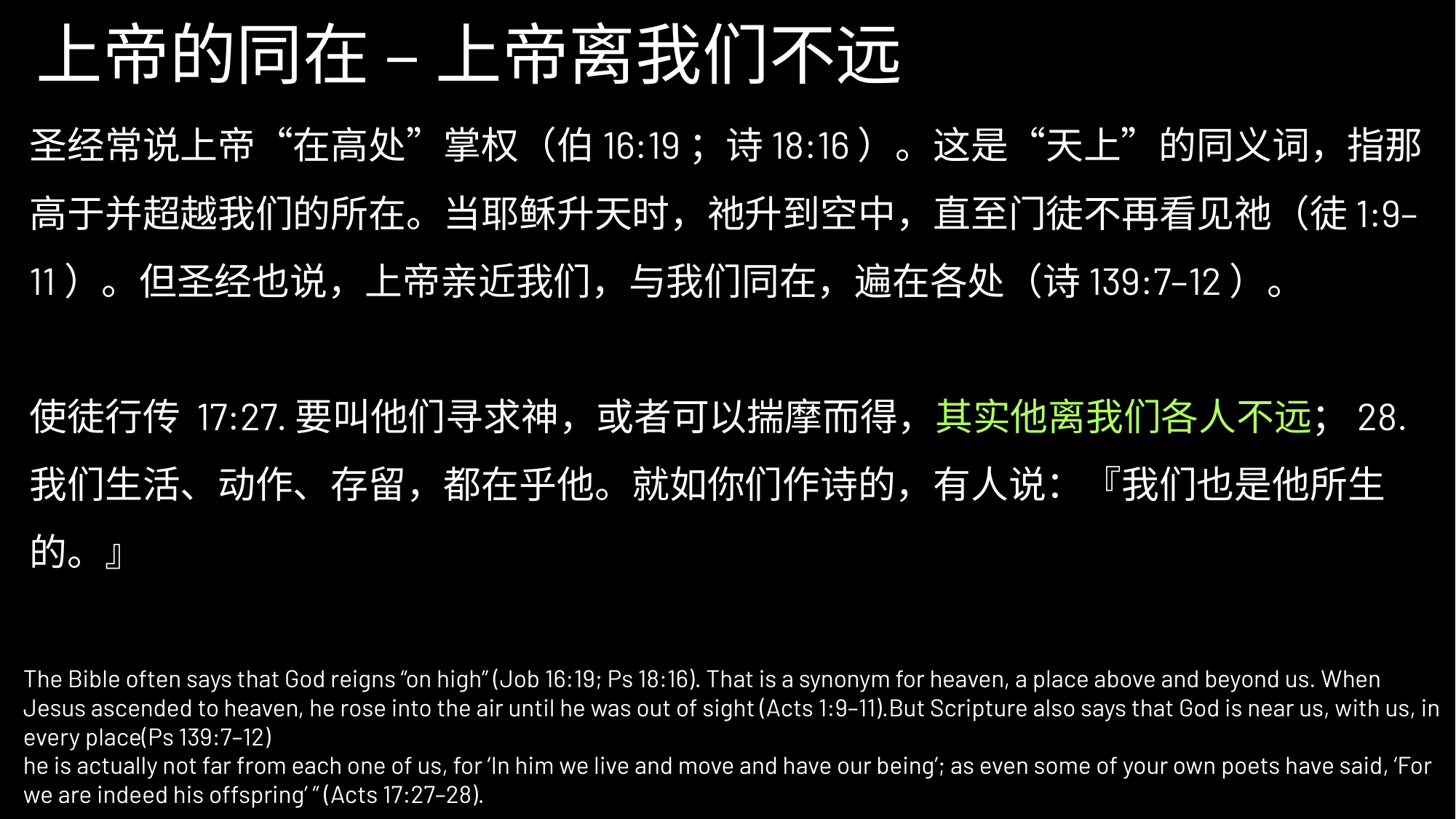

# 上帝的同在 – 上帝离我们不远
圣经常说上帝“在高处”掌权（伯16:19；诗18:16）。这是“天上”的同义词，指那高于并超越我们的所在。当耶稣升天时，祂升到空中，直至门徒不再看见祂（徒1:9–11）。但圣经也说，上帝亲近我们，与我们同在，遍在各处（诗139:7–12）。

使徒行传 17:27.要叫他们寻求神，或者可以揣摩而得，其实他离我们各人不远；28.我们生活、动作、存留，都在乎他。就如你们作诗的，有人说：『我们也是他所生的。』

The Bible often says that God reigns “on high” (Job 16:19; Ps 18:16). That is a synonym for heaven, a place above and beyond us. When Jesus ascended to heaven, he rose into the air until he was out of sight (Acts 1:9–11).But Scripture also says that God is near us, with us, in every place(Ps 139:7–12)
he is actually not far from each one of us, for ‘In him we live and move and have our being’; as even some of your own poets have said, ‘For we are indeed his offspring’ ” (Acts 17:27–28).